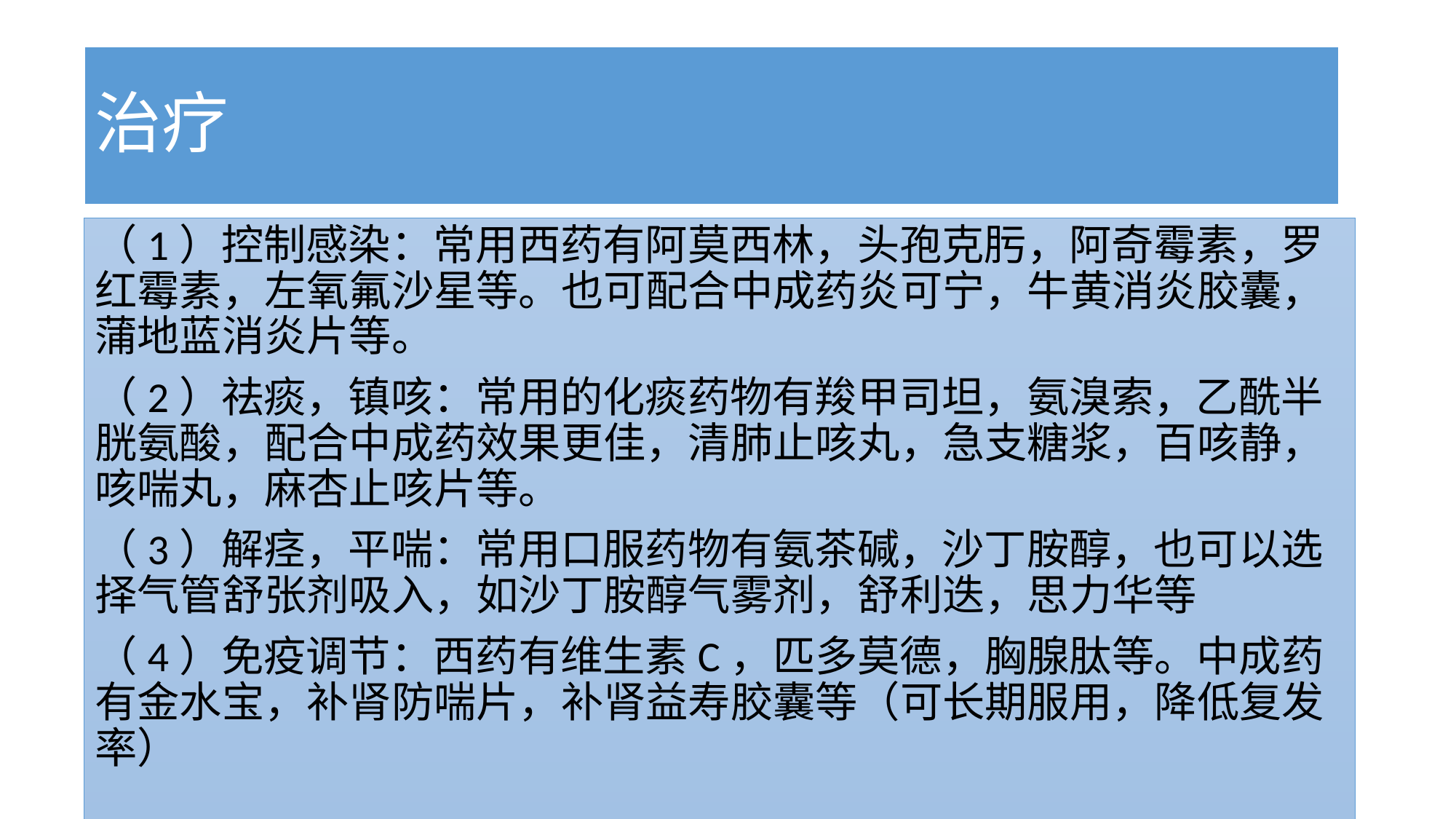

治疗
（1）控制感染：常用西药有阿莫西林，头孢克肟，阿奇霉素，罗红霉素，左氧氟沙星等。也可配合中成药炎可宁，牛黄消炎胶囊，蒲地蓝消炎片等。
（2）祛痰，镇咳：常用的化痰药物有羧甲司坦，氨溴索，乙酰半胱氨酸，配合中成药效果更佳，清肺止咳丸，急支糖浆，百咳静，咳喘丸，麻杏止咳片等。
（3）解痉，平喘：常用口服药物有氨茶碱，沙丁胺醇，也可以选择气管舒张剂吸入，如沙丁胺醇气雾剂，舒利迭，思力华等
（4）免疫调节：西药有维生素C，匹多莫德，胸腺肽等。中成药有金水宝，补肾防喘片，补肾益寿胶囊等（可长期服用，降低复发率）